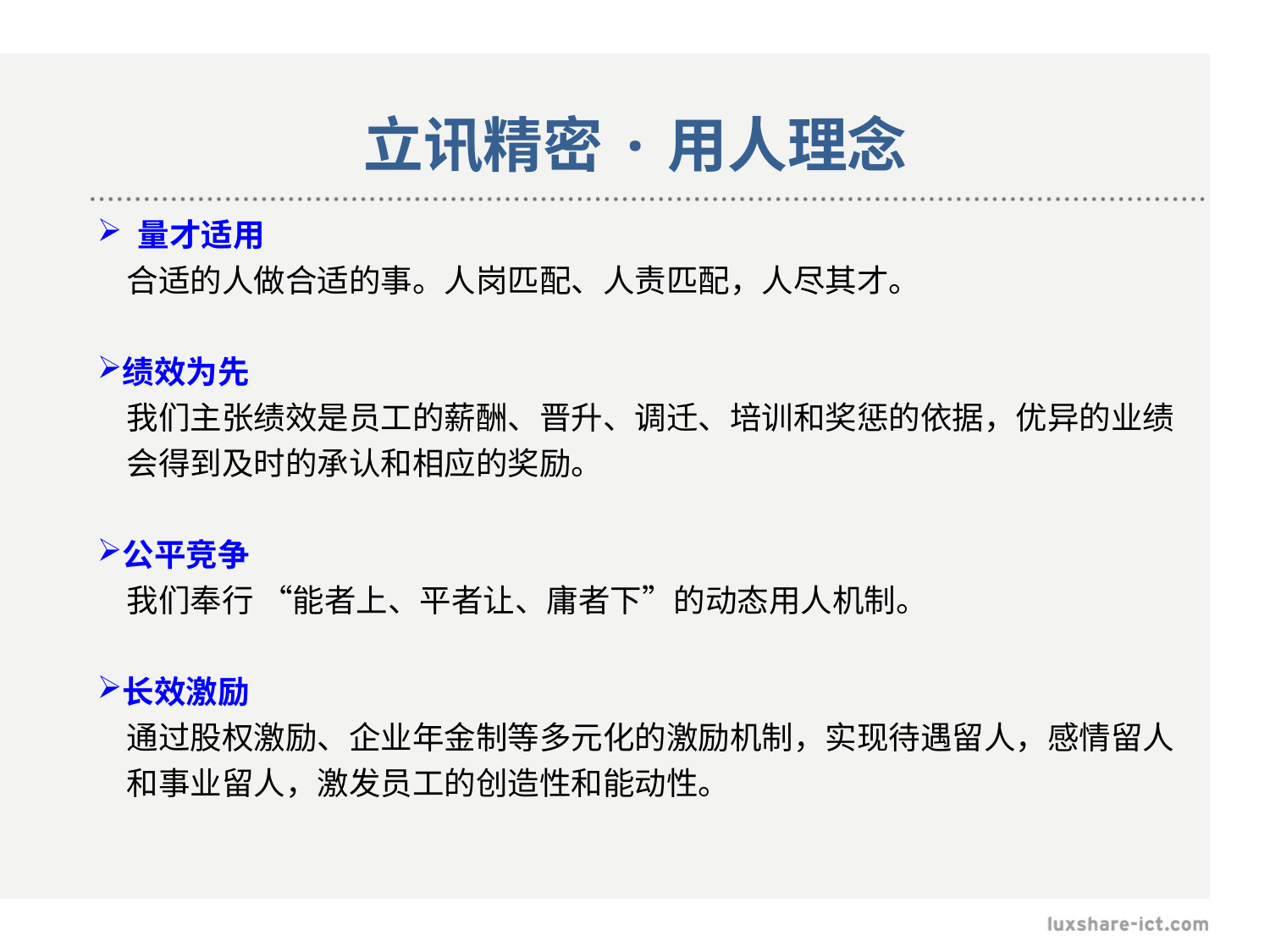

# 立讯精密·用人理念
 量才适用
   合适的人做合适的事。人岗匹配、人责匹配，人尽其才。

绩效为先
   我们主张绩效是员工的薪酬、晋升、调迁、培训和奖惩的依据，优异的业绩
   会得到及时的承认和相应的奖励。

公平竞争
   我们奉行 “能者上、平者让、庸者下”的动态用人机制。

长效激励
   通过股权激励、企业年金制等多元化的激励机制，实现待遇留人，感情留人
   和事业留人，激发员工的创造性和能动性。